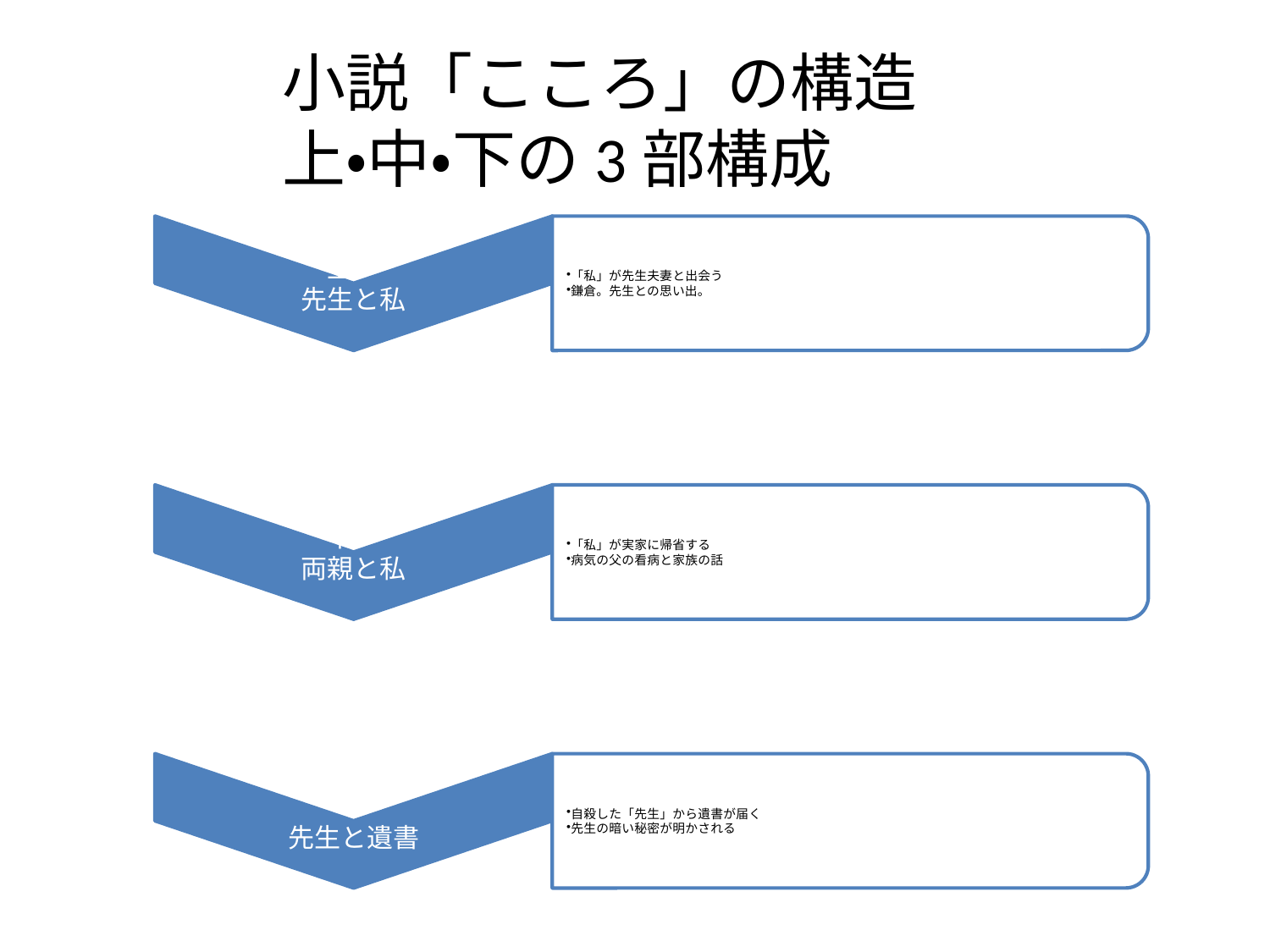

小説「こころ」の構造
上・中・下の3部構成
上
先生と私
「私」が先生夫妻と出会う
鎌倉。先生との思い出。
中
両親と私
「私」が実家に帰省する
病気の父の看病と家族の話
下
先生と遺書
自殺した「先生」から遺書が届く
先生の暗い秘密が明かされる